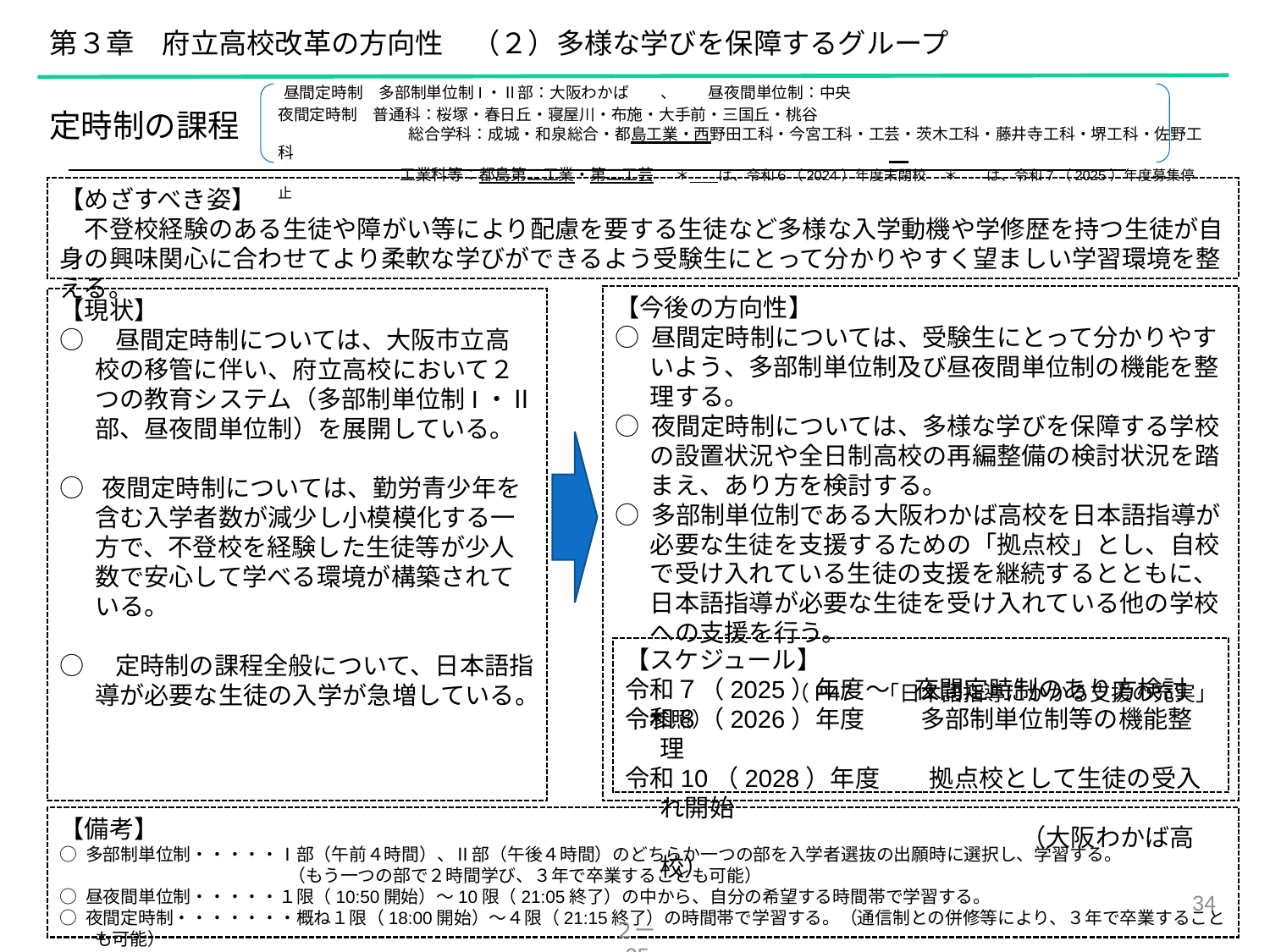

第３章　府立高校改革の方向性　（２）多様な学びを保障するグループ
　昼間定時制　多部制単位制I・Ⅱ部：大阪わかば　　、　　昼夜間単位制：中央

夜間定時制　普通科：桜塚・春日丘・寝屋川・布施・大手前・三国丘・桃谷
　　　　　　　　 総合学科：成城・和泉総合・都島工業・西野田工科・今宮工科・工芸・茨木工科・藤井寺工科・堺工科・佐野工科
　　　　　　　   工業科等：都島第二工業・第二工芸　 ＊　　は、令和６（2024）年度末閉校　 ＊　　は、令和7（2025）年度募集停止
定時制の課程
【めざすべき姿】
　不登校経験のある生徒や障がい等により配慮を要する生徒など多様な入学動機や学修歴を持つ生徒が自身の興味関心に合わせてより柔軟な学びができるよう受験生にとって分かりやすく望ましい学習環境を整える。

【今後の方向性】
○ 昼間定時制については、受験生にとって分かりやすいよう、多部制単位制及び昼夜間単位制の機能を整理する。
○ 夜間定時制については、多様な学びを保障する学校の設置状況や全日制高校の再編整備の検討状況を踏まえ、あり方を検討する。
○ 多部制単位制である大阪わかば高校を日本語指導が必要な生徒を支援するための「拠点校」とし、自校で受け入れている生徒の支援を継続するとともに、日本語指導が必要な生徒を受け入れている他の学校への支援を行う。
　　　　　　　（P47　「日本語指導にかかる支援の充実」参照）

【現状】
○　昼間定時制については、大阪市立高校の移管に伴い、府立高校において２つの教育システム（多部制単位制I・Ⅱ部、昼夜間単位制）を展開している。

○  夜間定時制については、勤労青少年を含む入学者数が減少し小模模化する一方で、不登校を経験した生徒等が少人数で安心して学べる環境が構築されている。

○　定時制の課程全般について、日本語指導が必要な生徒の入学が急増している。

【スケジュール】
令和７（2025）年度～　夜間定時制のあり方検討
令和８（2026）年度　　 多部制単位制等の機能整理
令和10（2028）年度　　拠点校として生徒の受入れ開始
　　　　　　　　　　　　　　　　（大阪わかば高校）
【備考】
○ 多部制単位制・・・・・Ⅰ部（午前４時間）、Ⅱ部（午後４時間）のどちらか一つの部を入学者選抜の出願時に選択し、学習する。
　　　　　　　　　　　（もう一つの部で２時間学び、３年で卒業することも可能）
○ 昼夜間単位制・・・・・１限（10:50開始）～10限（21:05終了）の中から、自分の希望する時間帯で学習する。
○ 夜間定時制・・・・・・・概ね１限（18:00開始）～４限（21:15終了）の時間帯で学習する。（通信制との併修等により、３年で卒業することも可能）

34
２ー35